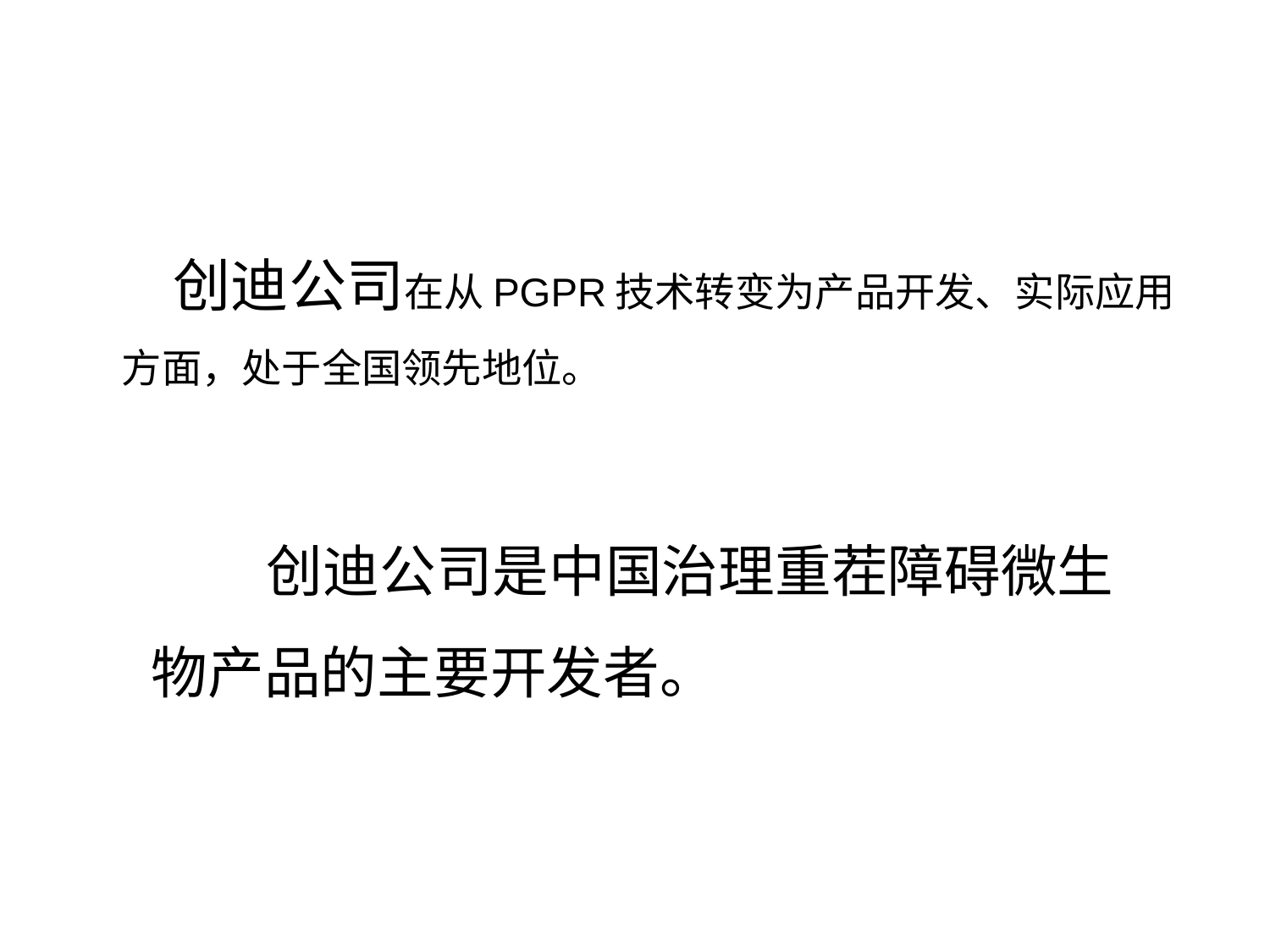

创迪公司在从PGPR技术转变为产品开发、实际应用方面，处于全国领先地位。
        创迪公司是中国治理重茬障碍微生物产品的主要开发者。